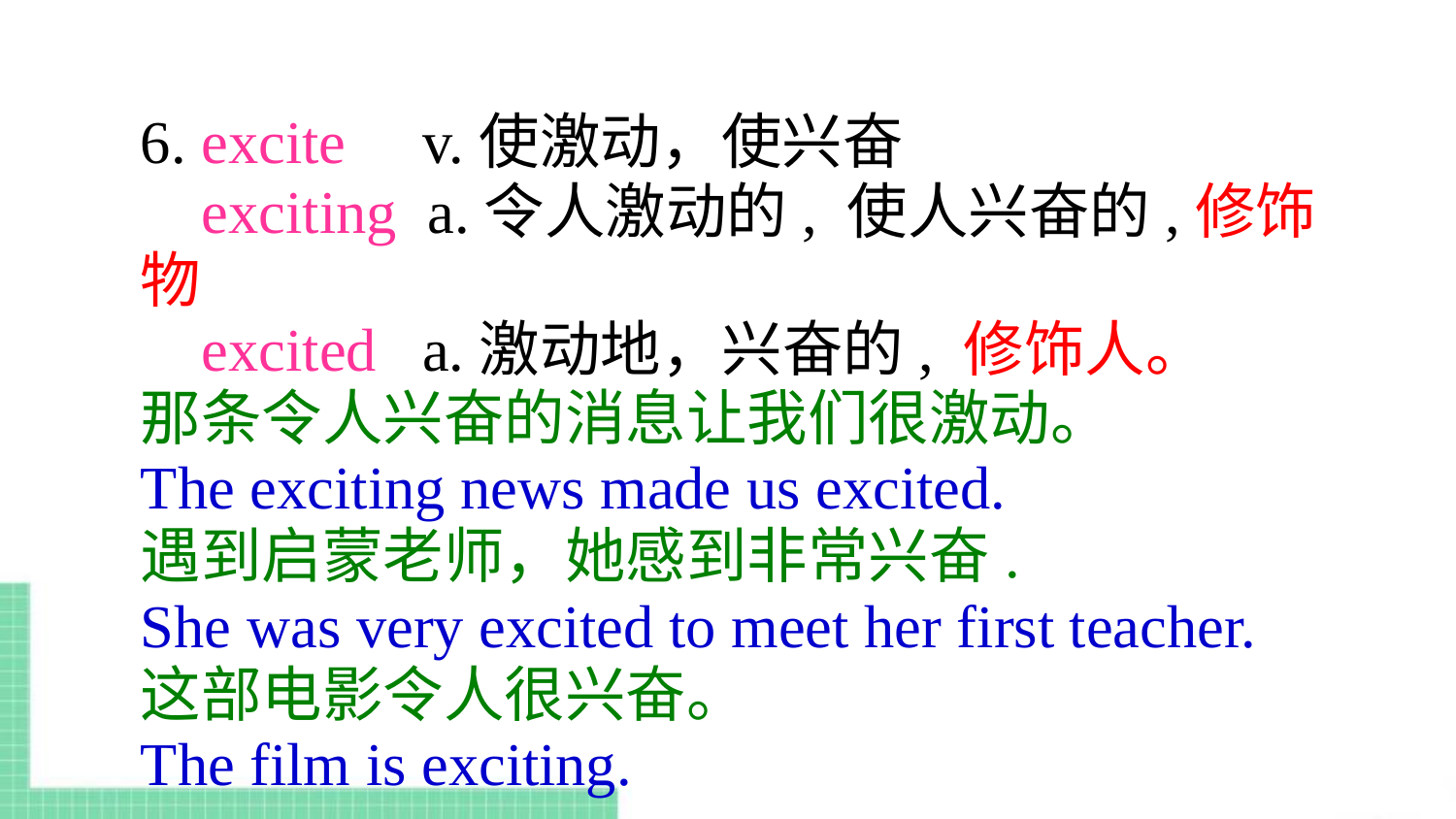

6. excite     v.使激动，使兴奋
    exciting  a.令人激动的, 使人兴奋的,修饰物
    excited   a.激动地，兴奋的, 修饰人。
那条令人兴奋的消息让我们很激动。
The exciting news made us excited.
遇到启蒙老师，她感到非常兴奋.
She was very excited to meet her first teacher.
这部电影令人很兴奋。
The film is exciting.